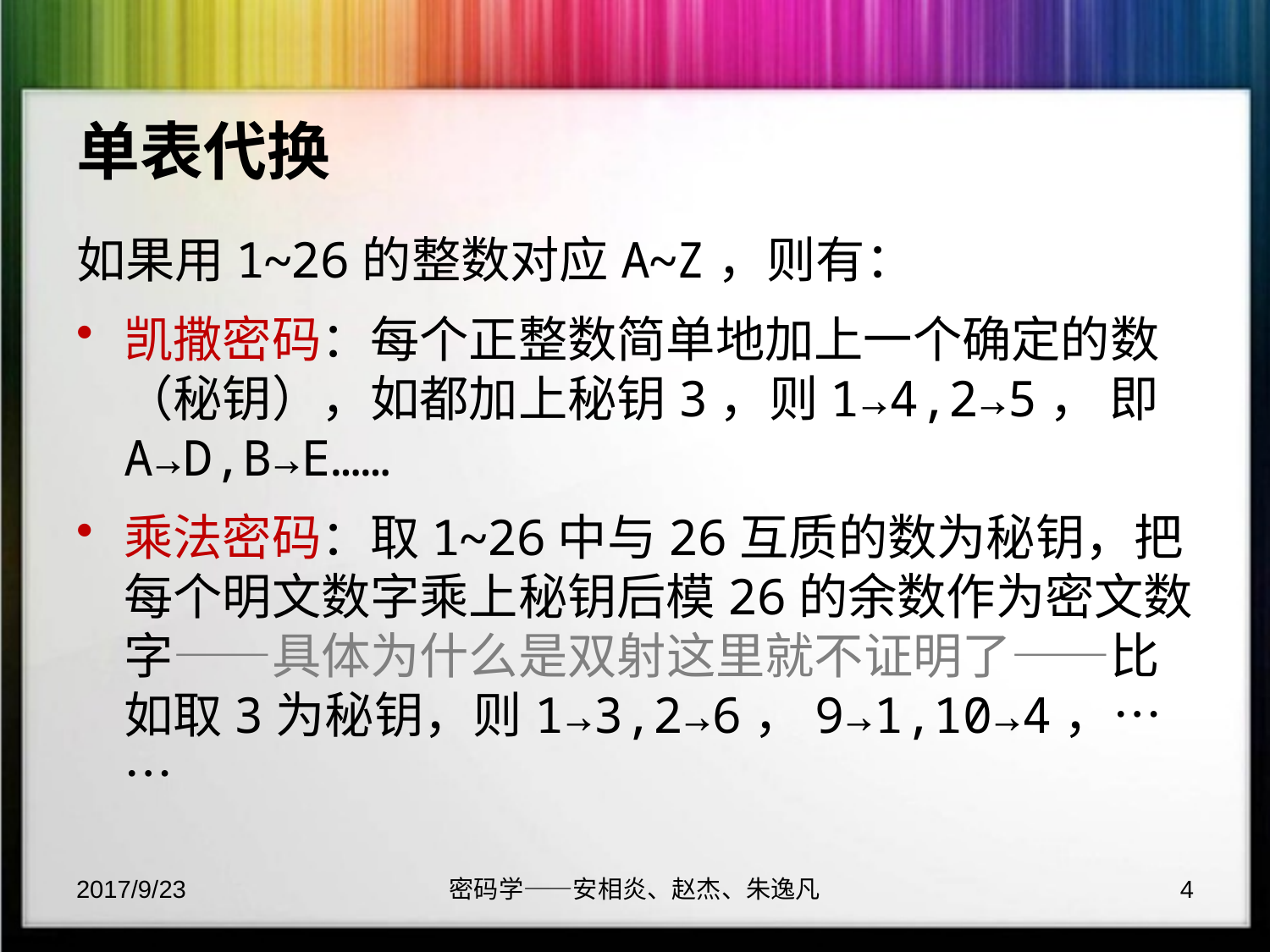

# 单表代换
如果用1~26的整数对应A~Z，则有：
凯撒密码：每个正整数简单地加上一个确定的数 （秘钥），如都加上秘钥3，则1→4,2→5， 即A→D,B→E……
乘法密码：取1~26中与26互质的数为秘钥，把每个明文数字乘上秘钥后模26的余数作为密文数字——具体为什么是双射这里就不证明了——比如取3为秘钥，则1→3,2→6，9→1,10→4，……

2017/9/23
密码学——安相炎、赵杰、朱逸凡
4
第一PPT模板网，PPT素材下载
www.1ppt.com/sucai/